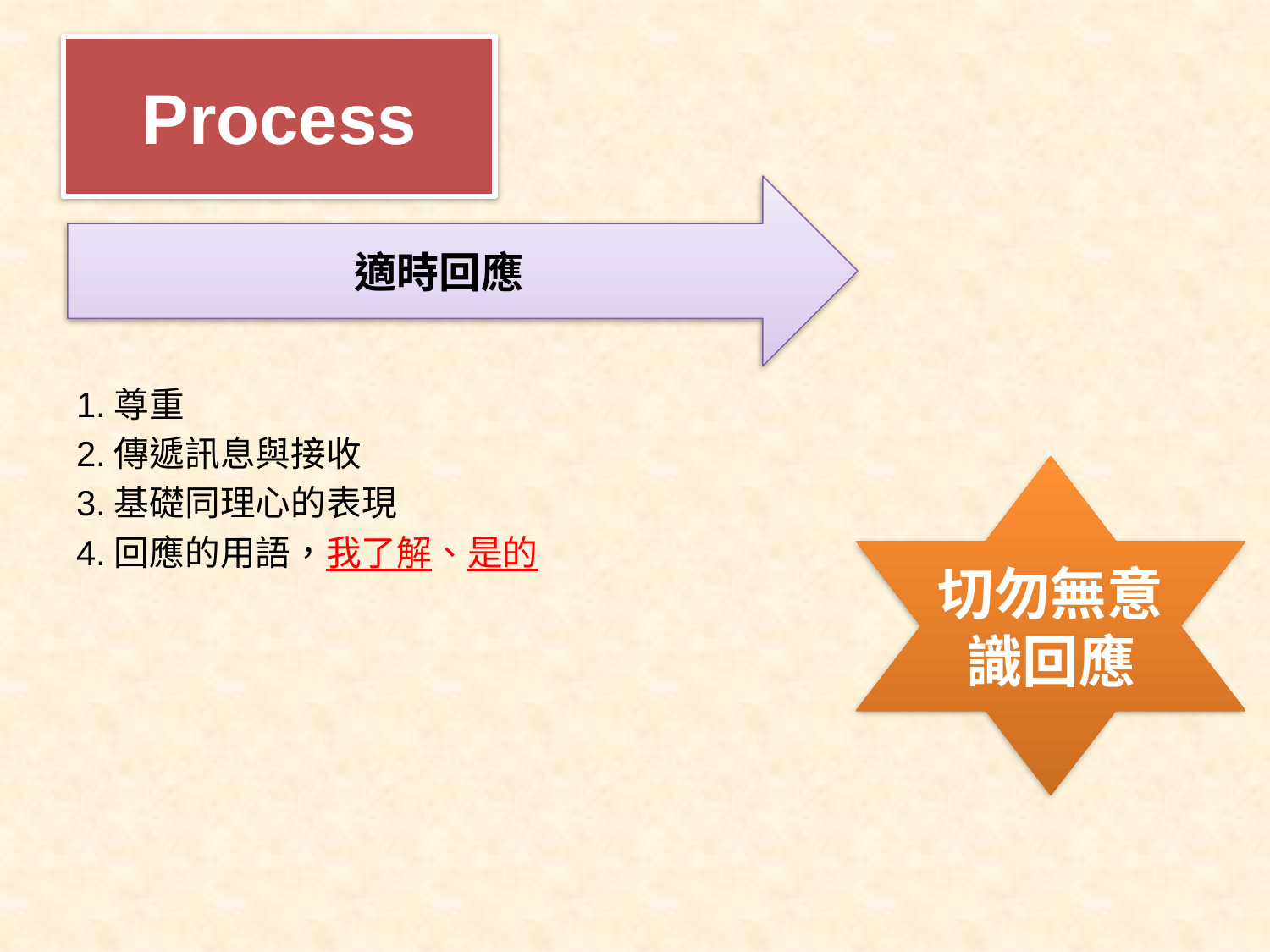

Process
#
適時回應

1.尊重
2.傳遞訊息與接收
3.基礎同理心的表現
4.回應的用語，我了解、是的
切勿無意識回應